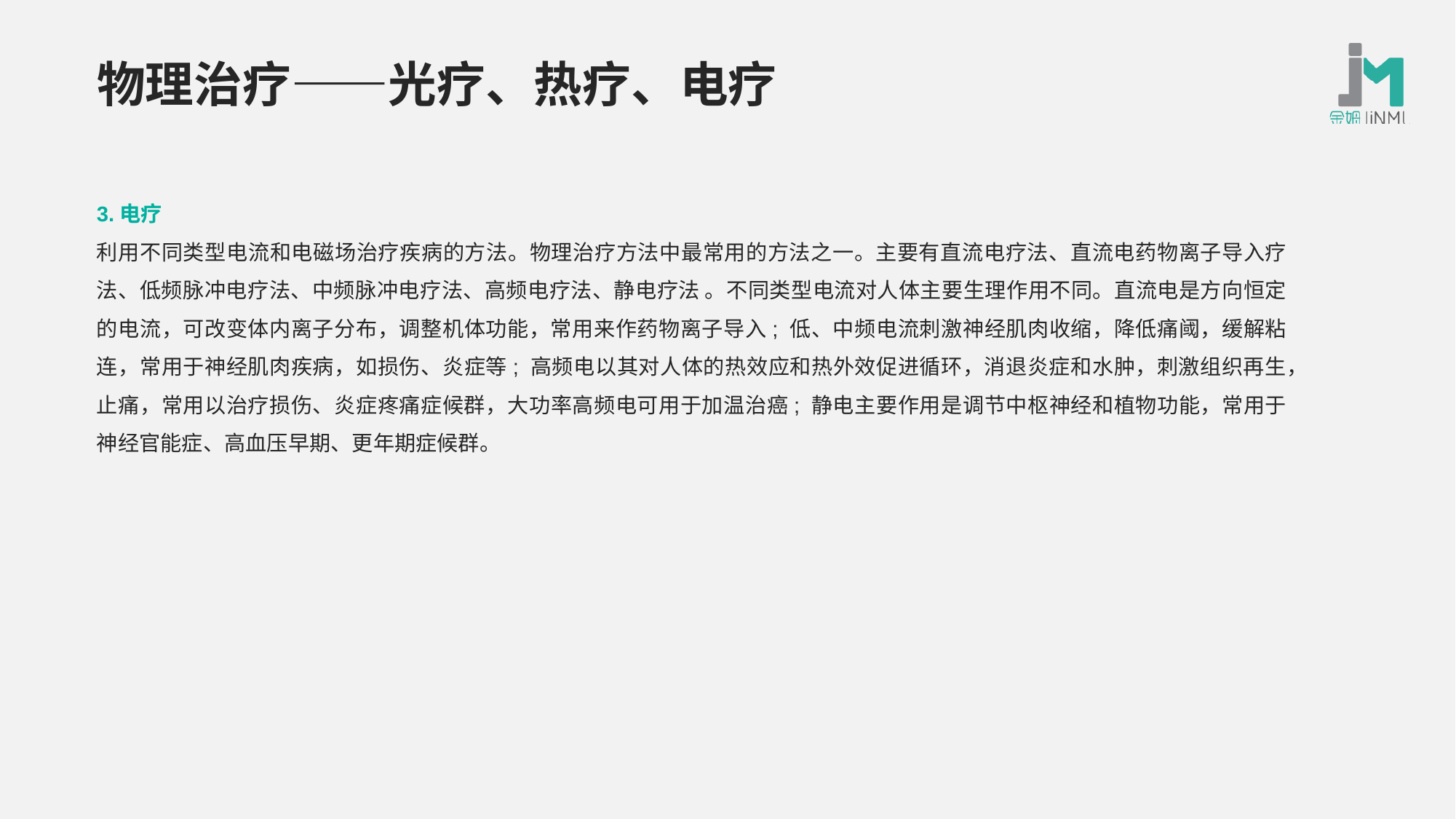

# 物理治疗——光疗、热疗、电疗
3.电疗
利用不同类型电流和电磁场治疗疾病的方法。物理治疗方法中最常用的方法之一。主要有直流电疗法、直流电药物离子导入疗法、低频脉冲电疗法、中频脉冲电疗法、高频电疗法、静电疗法 。不同类型电流对人体主要生理作用不同。直流电是方向恒定的电流，可改变体内离子分布，调整机体功能，常用来作药物离子导入; 低、中频电流刺激神经肌肉收缩，降低痛阈，缓解粘连，常用于神经肌肉疾病，如损伤、炎症等; 高频电以其对人体的热效应和热外效促进循环，消退炎症和水肿，刺激组织再生，止痛，常用以治疗损伤、炎症疼痛症候群，大功率高频电可用于加温治癌; 静电主要作用是调节中枢神经和植物功能，常用于神经官能症、高血压早期、更年期症候群。